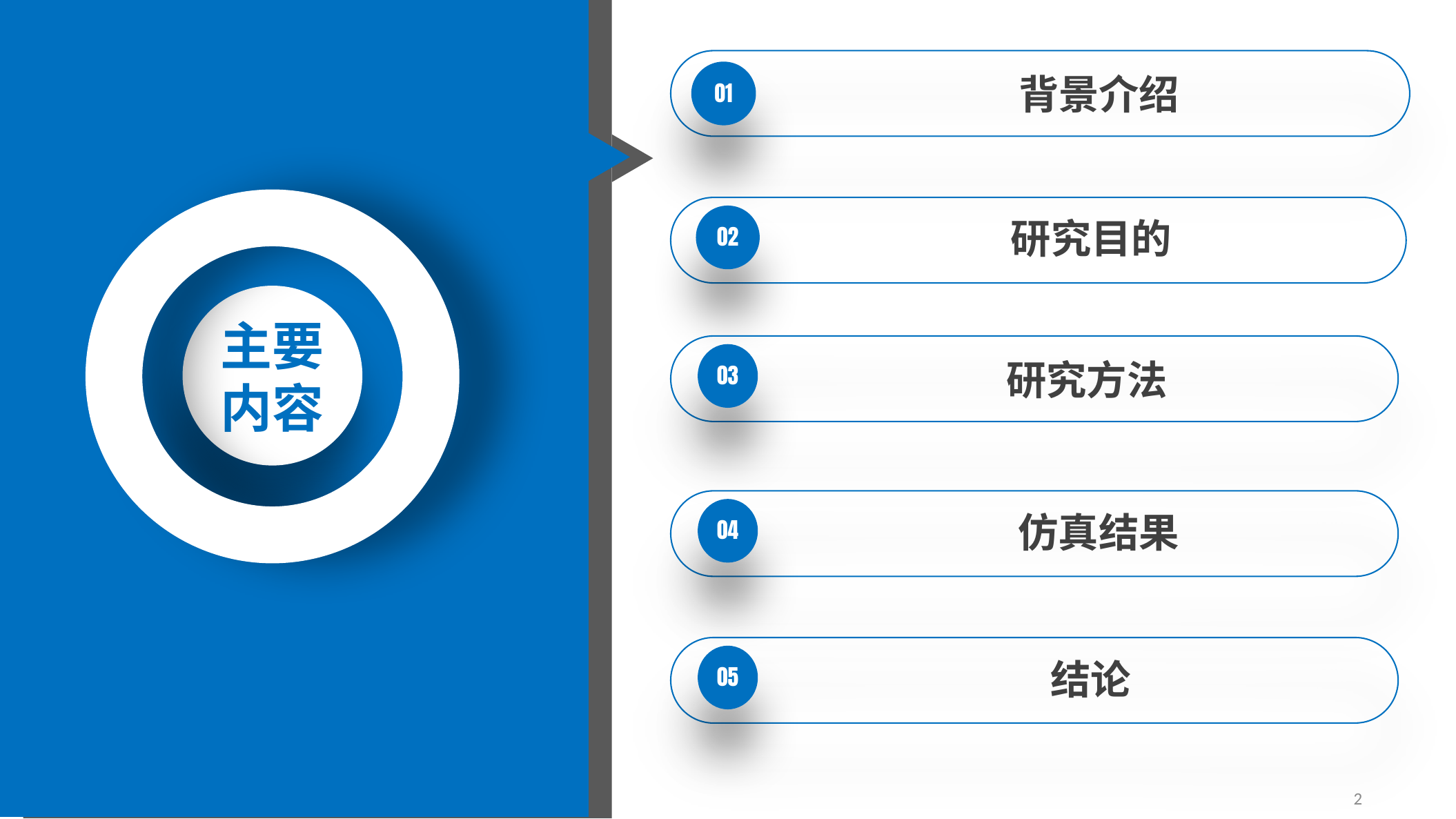

01
背景介绍

02
研究目的
主要内容

03
研究方法

04
仿真结果

05
结论